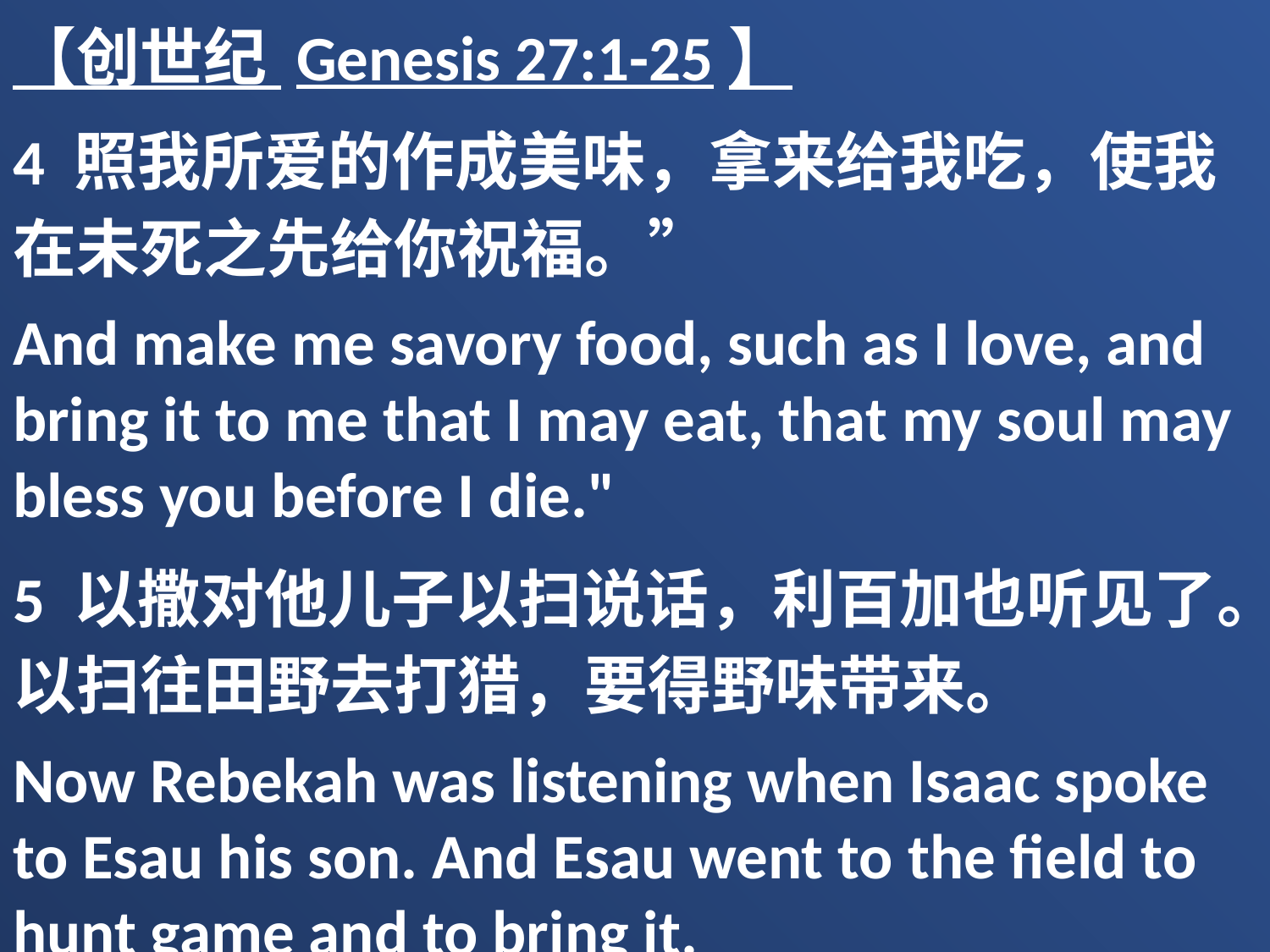

【创世纪 Genesis 27:1-25】
4 照我所爱的作成美味，拿来给我吃，使我在未死之先给你祝福。”
And make me savory food, such as I love, and bring it to me that I may eat, that my soul may bless you before I die."
5 以撒对他儿子以扫说话，利百加也听见了。以扫往田野去打猎，要得野味带来。
Now Rebekah was listening when Isaac spoke to Esau his son. And Esau went to the field to hunt game and to bring it.